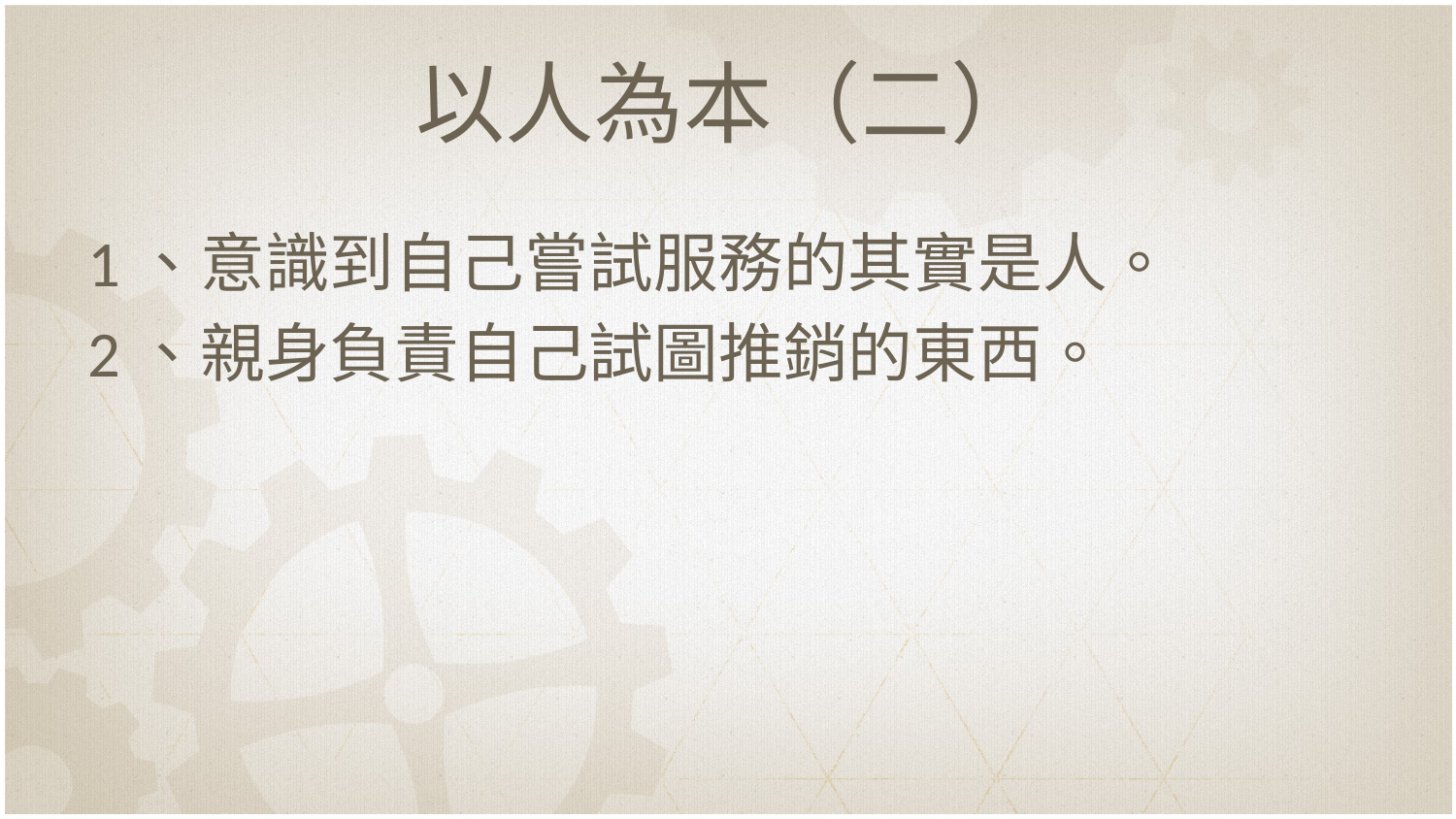

# 以人為本（二）
1、意識到自己嘗試服務的其實是人。
2、親身負責自己試圖推銷的東西。